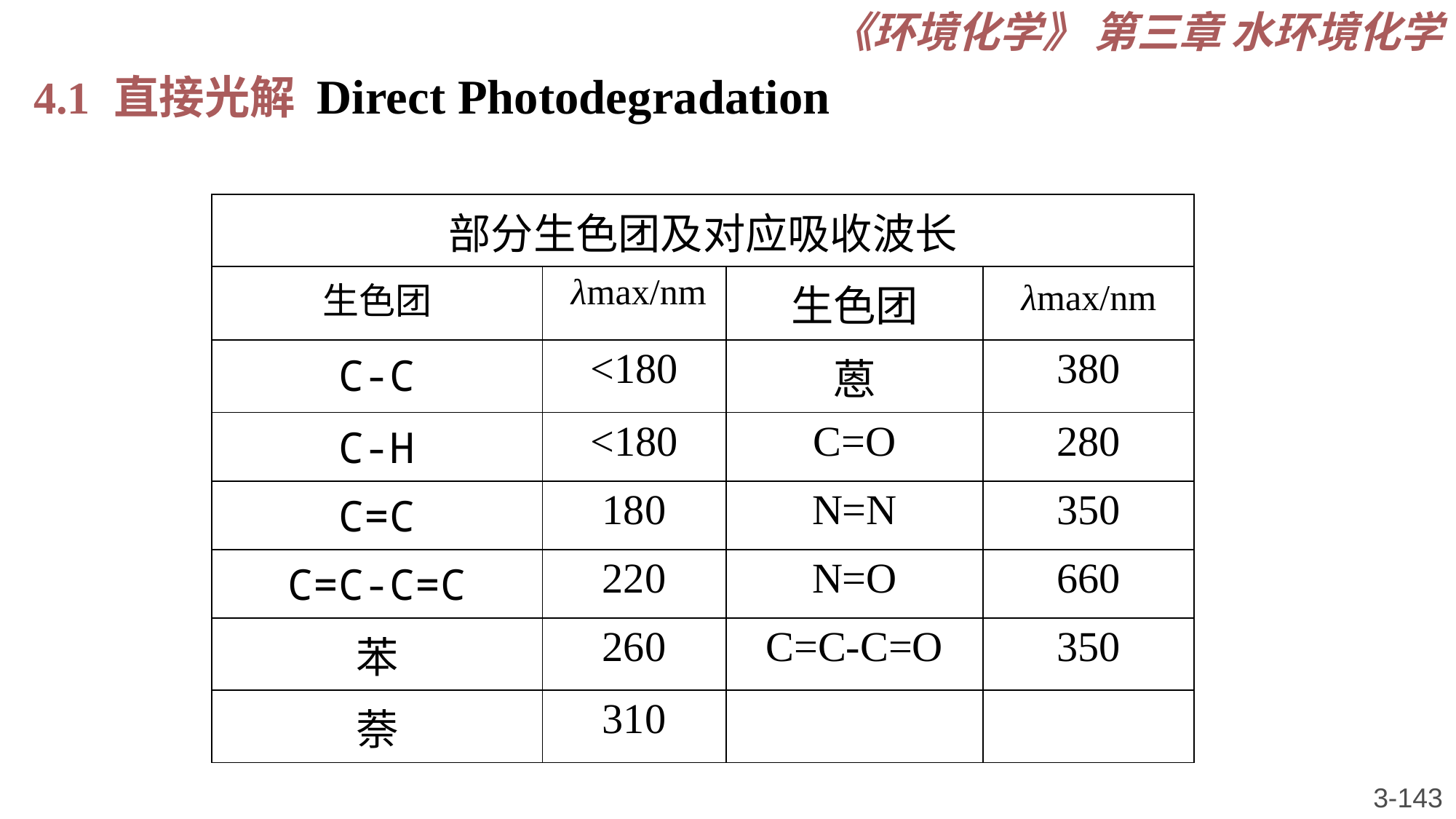

《环境化学》 第三章 水环境化学
4.1 直接光解 Direct Photodegradation
| 部分生色团及对应吸收波长 |  |  |  |
| --- | --- | --- | --- |
| 生色团 | λmax/nm | 生色团 | λmax/nm |
| C-C | <180 | 蒽 | 380 |
| C-H | <180 | C=O | 280 |
| C=C | 180 | N=N | 350 |
| C=C-C=C | 220 | N=O | 660 |
| 苯 | 260 | C=C-C=O | 350 |
| 萘 | 310 |  |  |
3-143